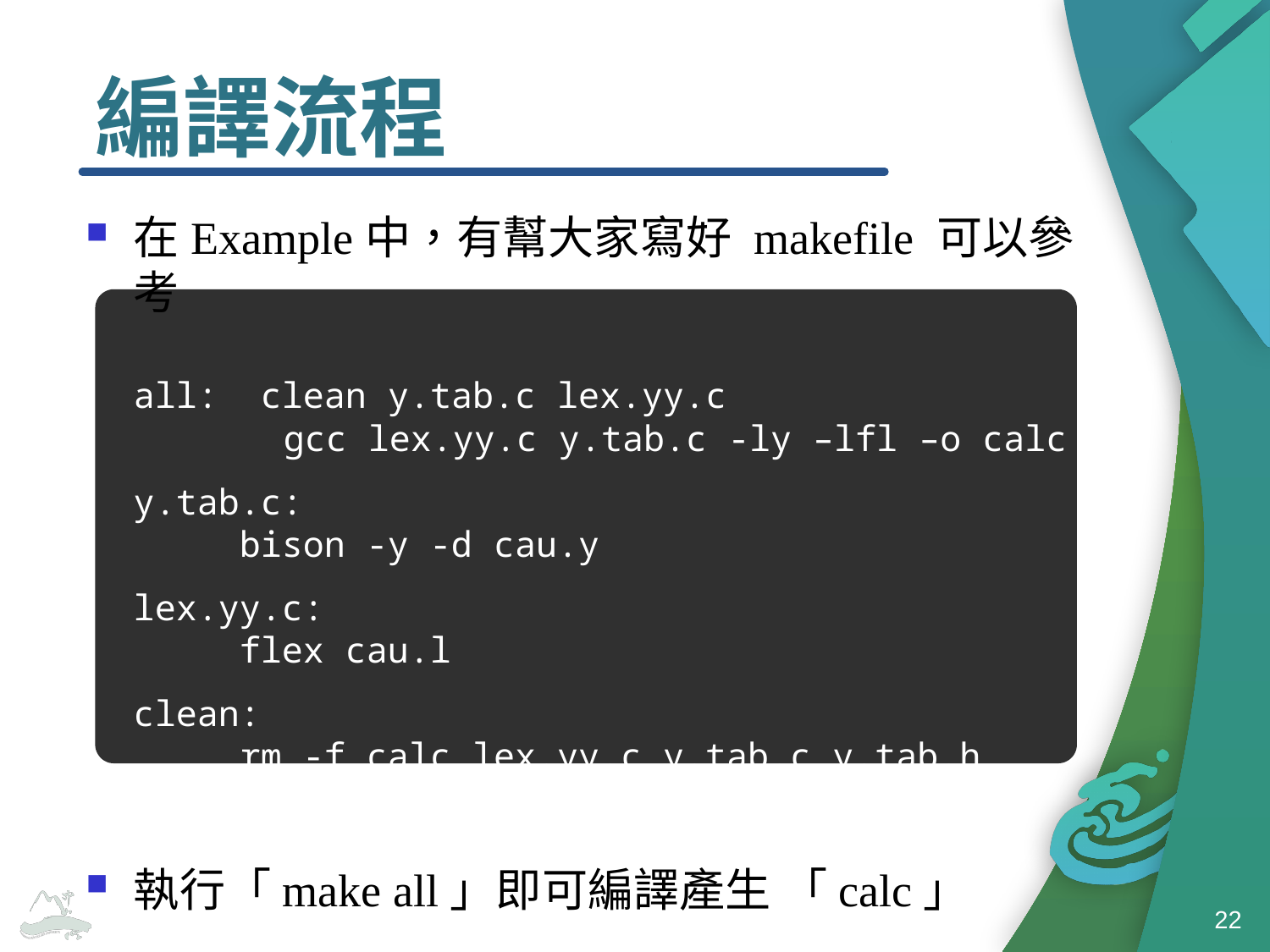

# 編譯流程
在Example中，有幫大家寫好 makefile 可以參考
all:	clean y.tab.c lex.yy.c
　　　　gcc lex.yy.c y.tab.c -ly –lfl –o calc
y.tab.c:
     bison -y -d cau.y
lex.yy.c:
     flex cau.l
clean:
     rm -f calc lex.yy.c y.tab.c y.tab.h
執行「make all」即可編譯產生 「calc」